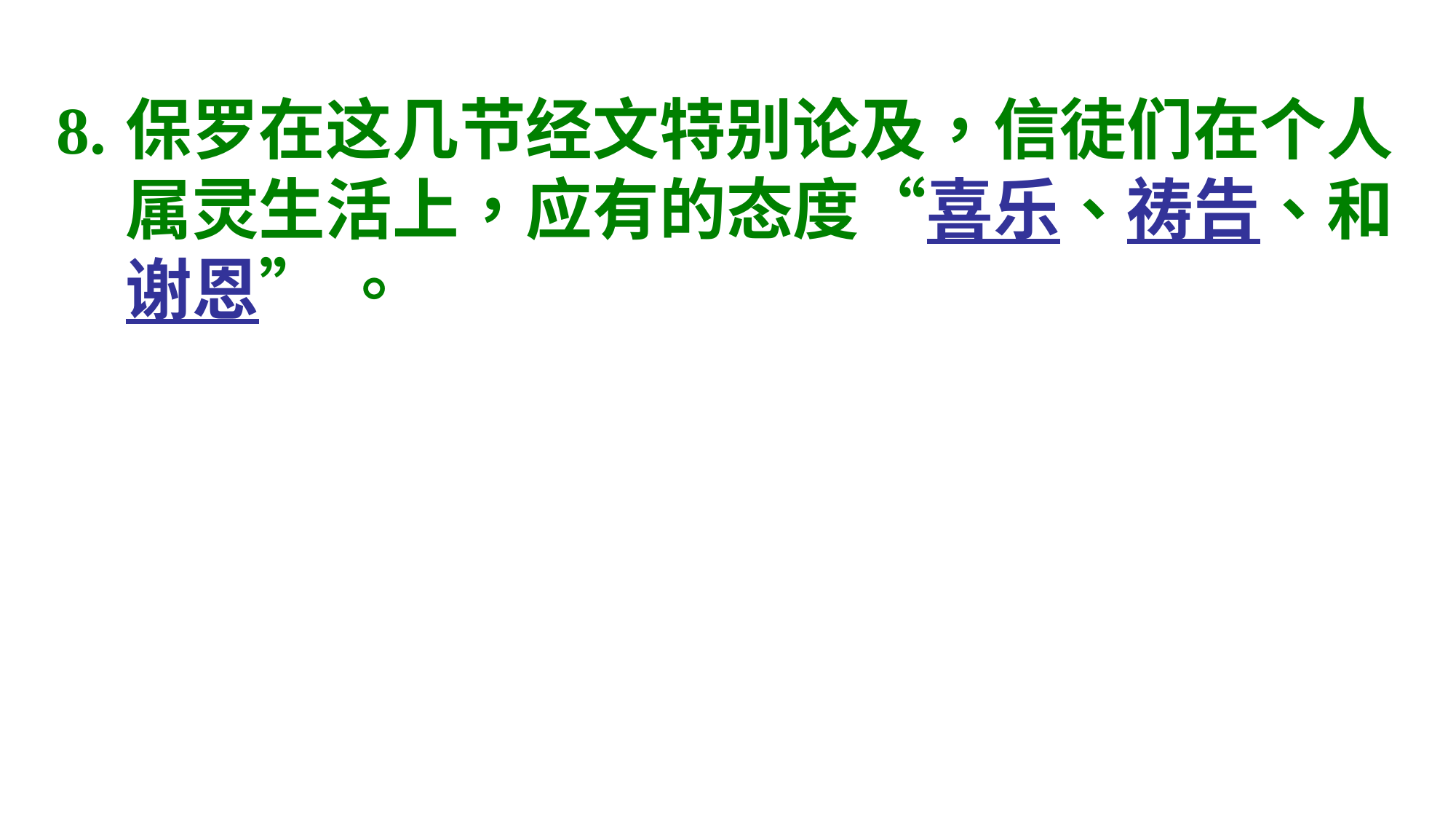

8.	保罗在这几节经文特别论及，信徒们在个人属灵生活上，应有的态度“喜乐、祷告、和谢恩” 。